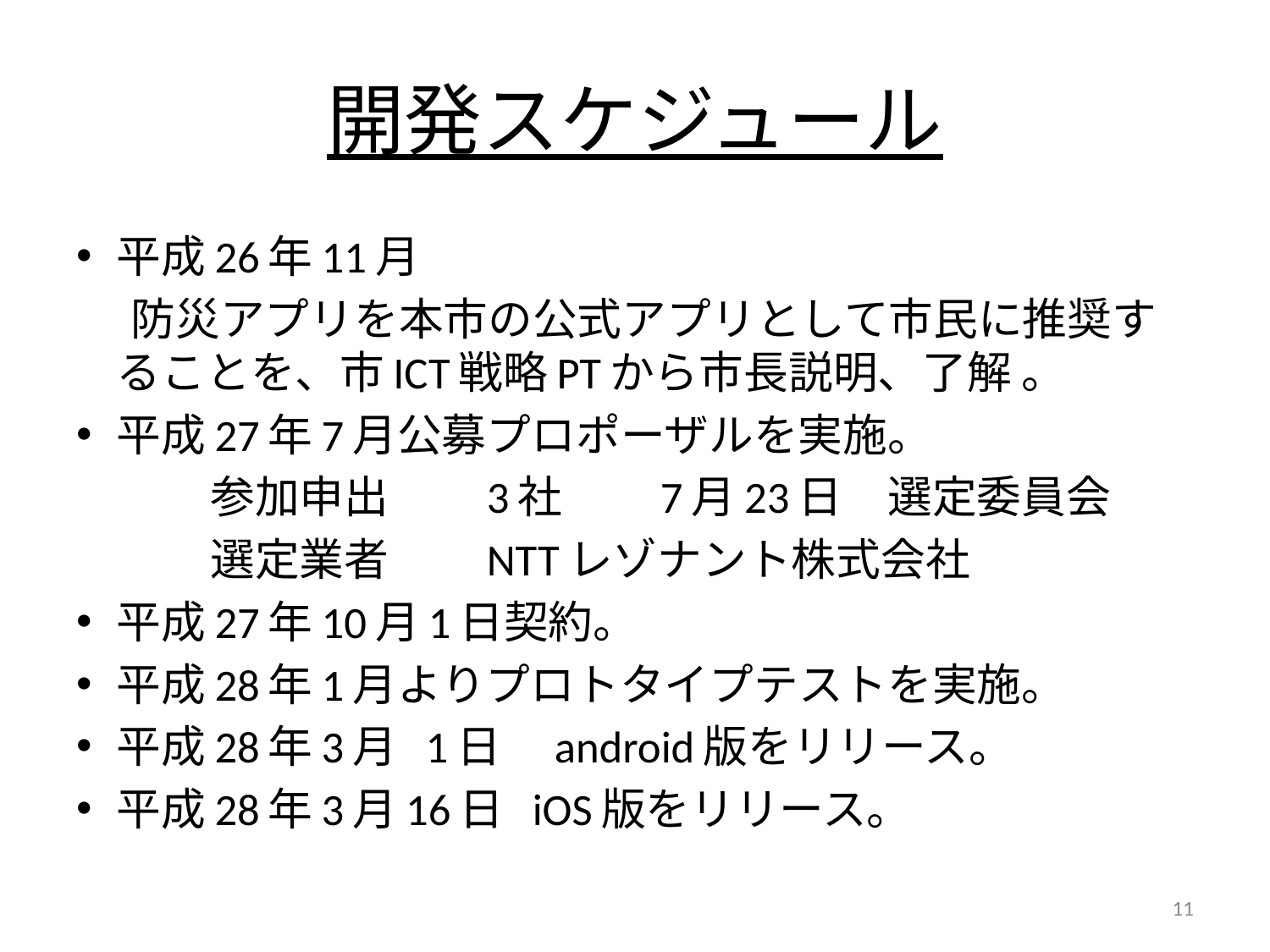

# 開発スケジュール
平成26年11月
　 防災アプリを本市の公式アプリとして市民に推奨することを、市ICT戦略PTから市長説明、了解 。
平成27年7月公募プロポーザルを実施。
　　　参加申出　　3社　　7月23日　選定委員会
　　　選定業者　　NTTレゾナント株式会社
平成27年10月1日契約。
平成28年1月よりプロトタイプテストを実施。
平成28年3月  1日　android版をリリース。
平成28年3月16日  iOS版をリリース。

11